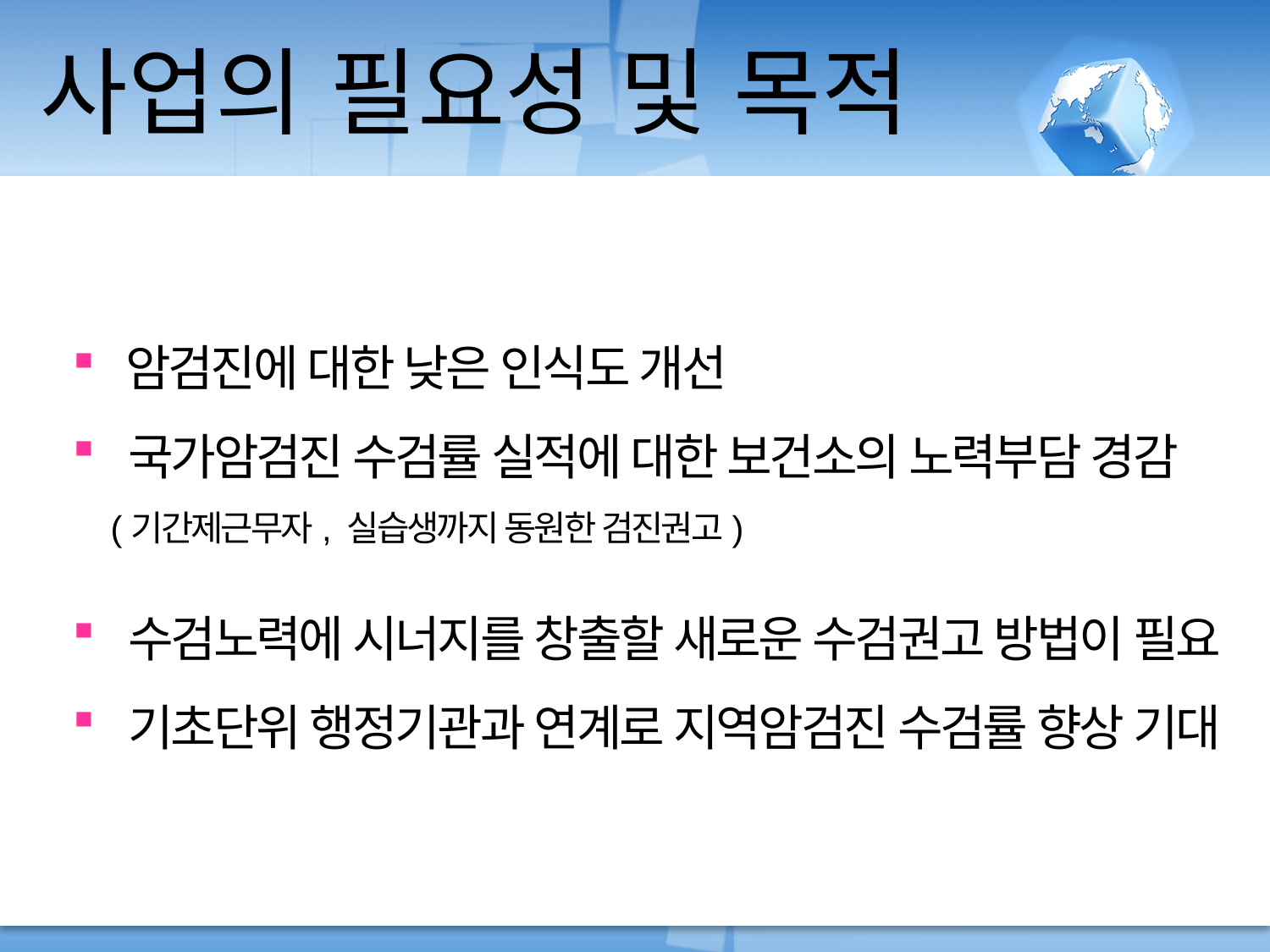

사업의 필요성 및 목적

 암검진에 대한 낮은 인식도 개선
 국가암검진 수검률 실적에 대한 보건소의 노력부담 경감
     (기간제근무자, 실습생까지 동원한 검진권고)
 수검노력에 시너지를 창출할 새로운 수검권고 방법이 필요
 기초단위 행정기관과 연계로 지역암검진 수검률 향상 기대